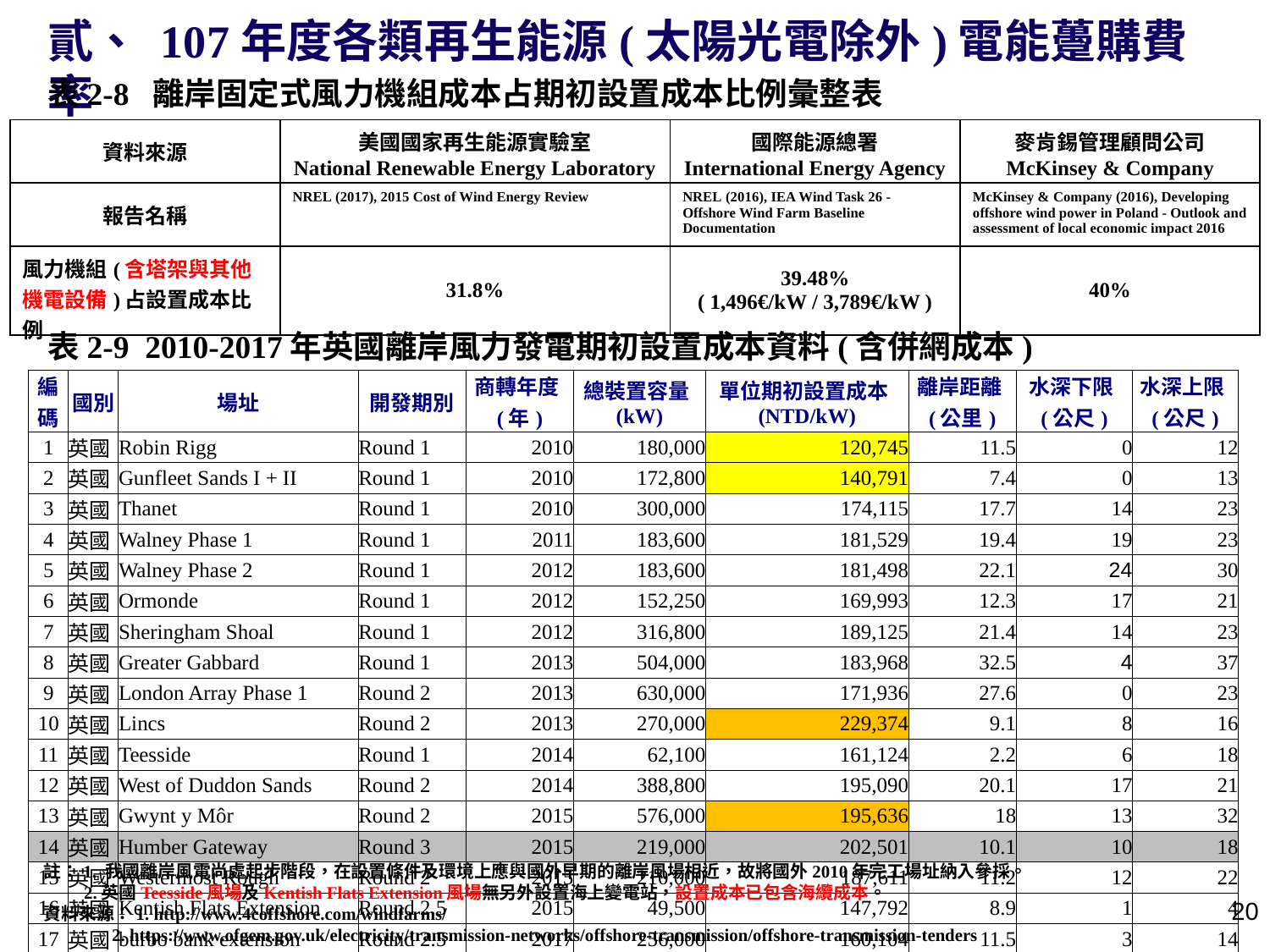

貳、 107年度各類再生能源(太陽光電除外)電能躉購費率
表2-8  離岸固定式風力機組成本占期初設置成本比例彙整表
| 資料來源 | 美國國家再生能源實驗室 National Renewable Energy Laboratory | 國際能源總署 International Energy Agency | 麥肯錫管理顧問公司 McKinsey & Company |
| --- | --- | --- | --- |
| 報告名稱 | NREL (2017), 2015 Cost of Wind Energy Review | NREL (2016), IEA Wind Task 26 - Offshore Wind Farm Baseline Documentation | McKinsey & Company (2016), Developing offshore wind power in Poland - Outlook and assessment of local economic impact 2016 |
| 風力機組(含塔架與其他機電設備)占設置成本比例 | 31.8% | 39.48% ( 1,496€/kW / 3,789€/kW ) | 40% |
表2-9  2010-2017年英國離岸風力發電期初設置成本資料(含併網成本)
| 編碼 | 國別 | 場址 | 開發期別 | 商轉年度(年) | 總裝置容量(kW) | 單位期初設置成本(NTD/kW) | 離岸距離(公里) | 水深下限(公尺) | 水深上限(公尺) |
| --- | --- | --- | --- | --- | --- | --- | --- | --- | --- |
| 1 | 英國 | Robin Rigg | Round 1 | 2010 | 180,000 | 120,745 | 11.5 | 0 | 12 |
| 2 | 英國 | Gunfleet Sands I + II | Round 1 | 2010 | 172,800 | 140,791 | 7.4 | 0 | 13 |
| 3 | 英國 | Thanet | Round 1 | 2010 | 300,000 | 174,115 | 17.7 | 14 | 23 |
| 4 | 英國 | Walney Phase 1 | Round 1 | 2011 | 183,600 | 181,529 | 19.4 | 19 | 23 |
| 5 | 英國 | Walney Phase 2 | Round 1 | 2012 | 183,600 | 181,498 | 22.1 | 24 | 30 |
| 6 | 英國 | Ormonde | Round 1 | 2012 | 152,250 | 169,993 | 12.3 | 17 | 21 |
| 7 | 英國 | Sheringham Shoal | Round 1 | 2012 | 316,800 | 189,125 | 21.4 | 14 | 23 |
| 8 | 英國 | Greater Gabbard | Round 1 | 2013 | 504,000 | 183,968 | 32.5 | 4 | 37 |
| 9 | 英國 | London Array Phase 1 | Round 2 | 2013 | 630,000 | 171,936 | 27.6 | 0 | 23 |
| 10 | 英國 | Lincs | Round 2 | 2013 | 270,000 | 229,374 | 9.1 | 8 | 16 |
| 11 | 英國 | Teesside | Round 1 | 2014 | 62,100 | 161,124 | 2.2 | 6 | 18 |
| 12 | 英國 | West of Duddon Sands | Round 2 | 2014 | 388,800 | 195,090 | 20.1 | 17 | 21 |
| 13 | 英國 | Gwynt y Môr | Round 2 | 2015 | 576,000 | 195,636 | 18 | 13 | 32 |
| 14 | 英國 | Humber Gateway | Round 3 | 2015 | 219,000 | 202,501 | 10.1 | 10 | 18 |
| 15 | 英國 | Westermost Rough | Round 2 | 2015 | 210,000 | 187,611 | 11.2 | 12 | 22 |
| 16 | 英國 | Kentish Flats Extension | Round 2.5 | 2015 | 49,500 | 147,792 | 8.9 | 1 | 4 |
| 17 | 英國 | burbo bank extension | Round 2.5 | 2017 | 256,000 | 160,104 | 11.5 | 3 | 14 |
註：1. 我國離岸風電尚處起步階段，在設置條件及環境上應與國外早期的離岸風場相近，故將國外2010年完工場址納入參採。
         2.英國Teesside風場及Kentish Flats Extension風場無另外設置海上變電站，設置成本已包含海纜成本。
資料來源：1. http://www.4coffshore.com/windfarms/
2. https://www.ofgem.gov.uk/electricity/transmission-networks/offshore-transmission/offshore-transmission-tenders
20